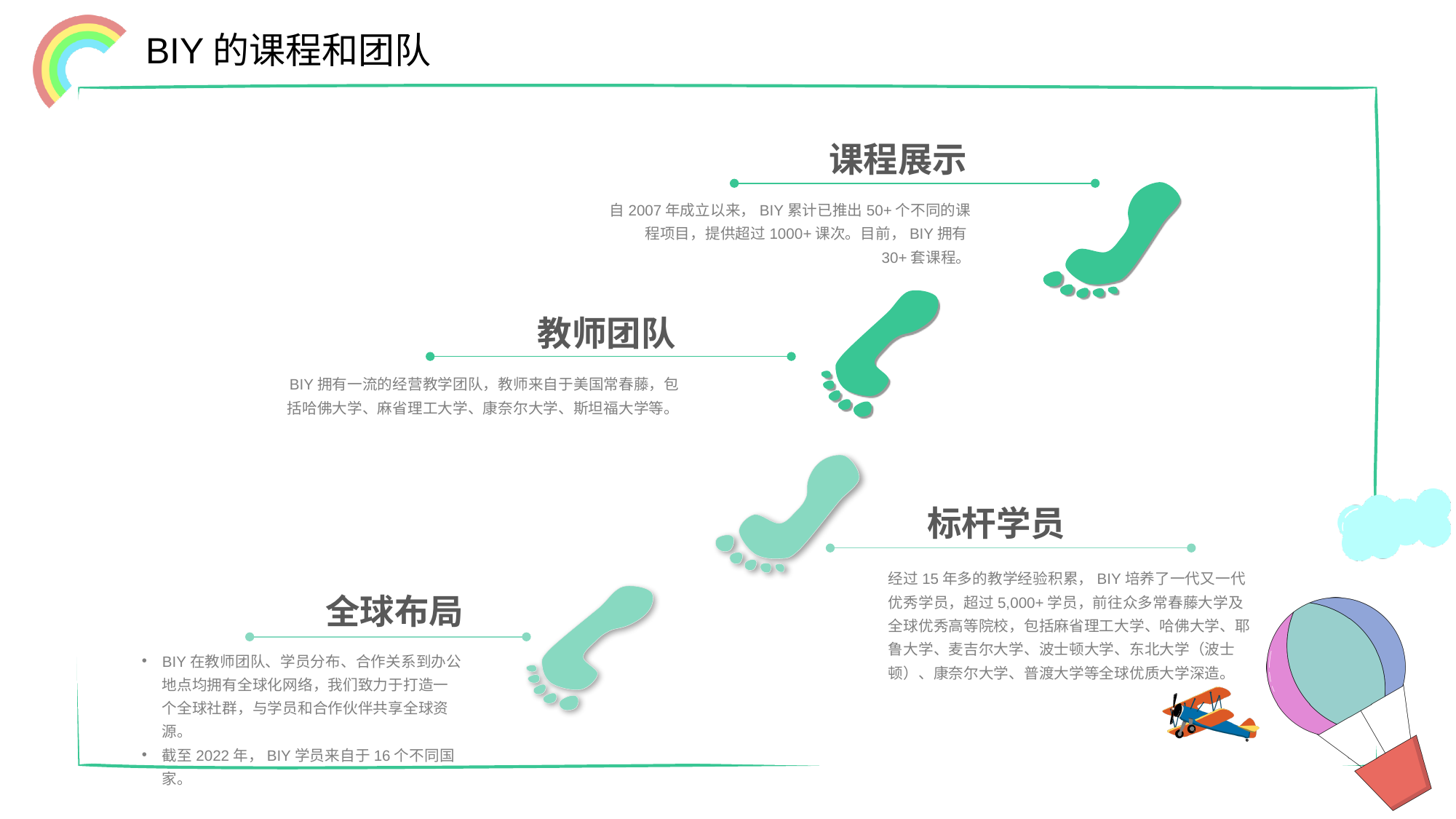

BIY的课程和团队
 课程展示

自2007年成立以来，BIY累计已推出50+个不同的课程项目，提供超过1000+课次。目前，BIY拥有30+套课程。

 教师团队
BIY拥有一流的经营教学团队，教师来自于美国常春藤，包括哈佛大学、麻省理工大学、康奈尔大学、斯坦福大学等。

 标杆学员
经过15年多的教学经验积累，BIY培养了一代又一代优秀学员，超过5,000+学员，前往众多常春藤大学及全球优秀高等院校，包括麻省理工大学、哈佛大学、耶鲁大学、麦吉尔大学、波士顿大学、东北大学（波士顿）、康奈尔大学、普渡大学等全球优质大学深造。

全球布局
BIY在教师团队、学员分布、合作关系到办公地点均拥有全球化网络，我们致力于打造一个全球社群，与学员和合作伙伴共享全球资源。
截至2022年，BIY学员来自于16个不同国家。